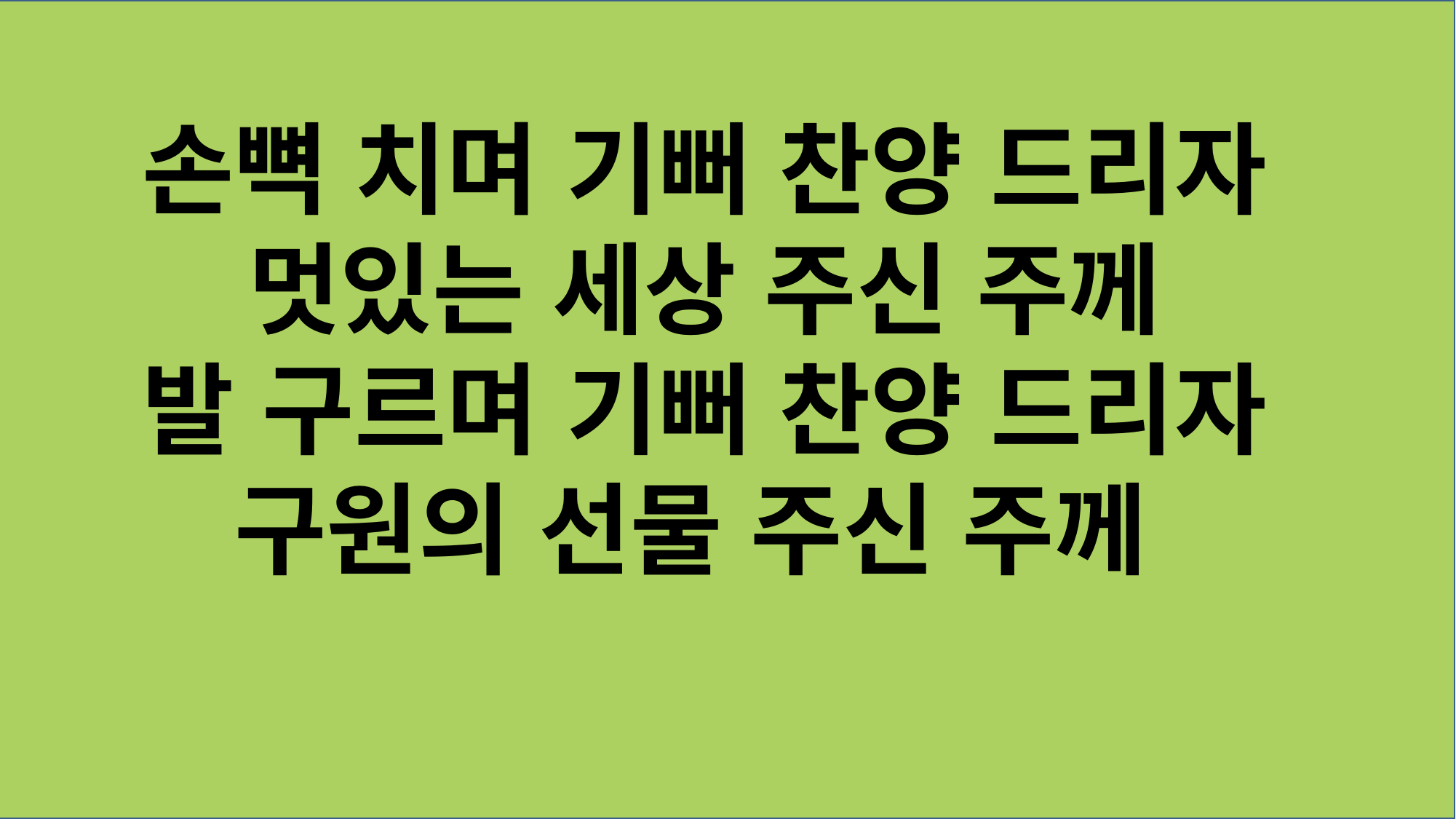

손뼉 치며 기뻐 찬양 드리자
멋있는 세상 주신 주께
발 구르며 기뻐 찬양 드리자
구원의 선물 주신 주께